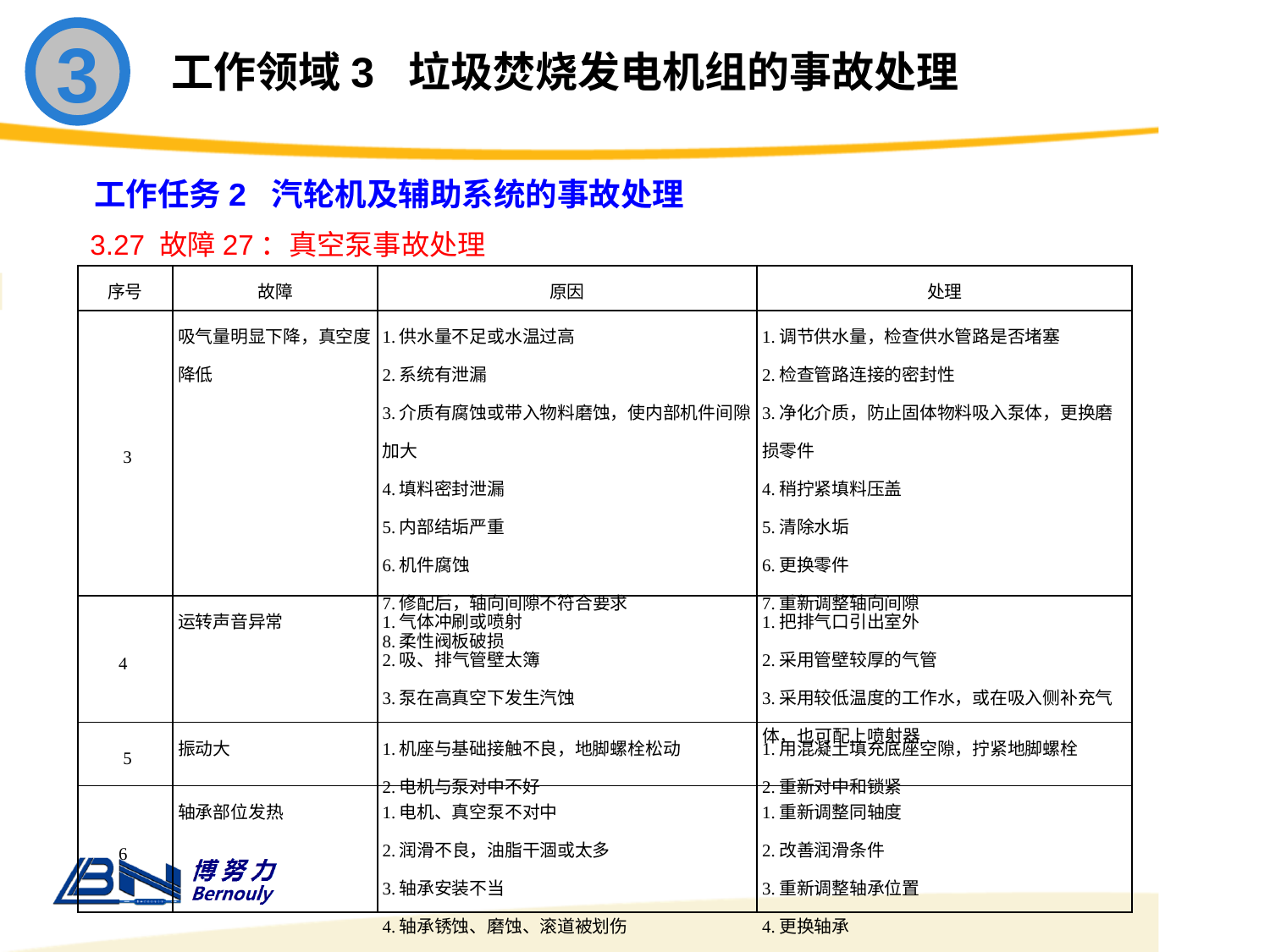

3
工作领域3  垃圾焚烧发电机组的事故处理
工作任务2  汽轮机及辅助系统的事故处理
3.27 故障27：真空泵事故处理
| 序号 | 故障 | 原因 | 处理 |
| --- | --- | --- | --- |
| 3 | 吸气量明显下降，真空度降低 | 1.供水量不足或水温过高 2.系统有泄漏 3.介质有腐蚀或带入物料磨蚀，使内部机件间隙加大 4.填料密封泄漏 5.内部结垢严重 6.机件腐蚀 7.修配后，轴向间隙不符合要求 8.柔性阀板破损 | 1.调节供水量，检查供水管路是否堵塞 2.检查管路连接的密封性 3.净化介质，防止固体物料吸入泵体，更换磨损零件 4.稍拧紧填料压盖 5.清除水垢 6.更换零件 7.重新调整轴向间隙 |
| 4 | 运转声音异常 | 1.气体冲刷或喷射 2.吸、排气管壁太簿 3.泵在高真空下发生汽蚀 | 1.把排气口引出室外 2.采用管壁较厚的气管 3.采用较低温度的工作水，或在吸入侧补充气体，也可配上喷射器 |
| 5 | 振动大 | 1.机座与基础接触不良，地脚螺栓松动 2.电机与泵对中不好 | 1.用混凝土填充底座空隙，拧紧地脚螺栓 2.重新对中和锁紧 |
| 6 | 轴承部位发热 | 1.电机、真空泵不对中 2.润滑不良，油脂干涸或太多 3.轴承安装不当 4.轴承锈蚀、磨蚀、滚道被划伤 | 1.重新调整同轴度 2.改善润滑条件 3.重新调整轴承位置 4.更换轴承 |